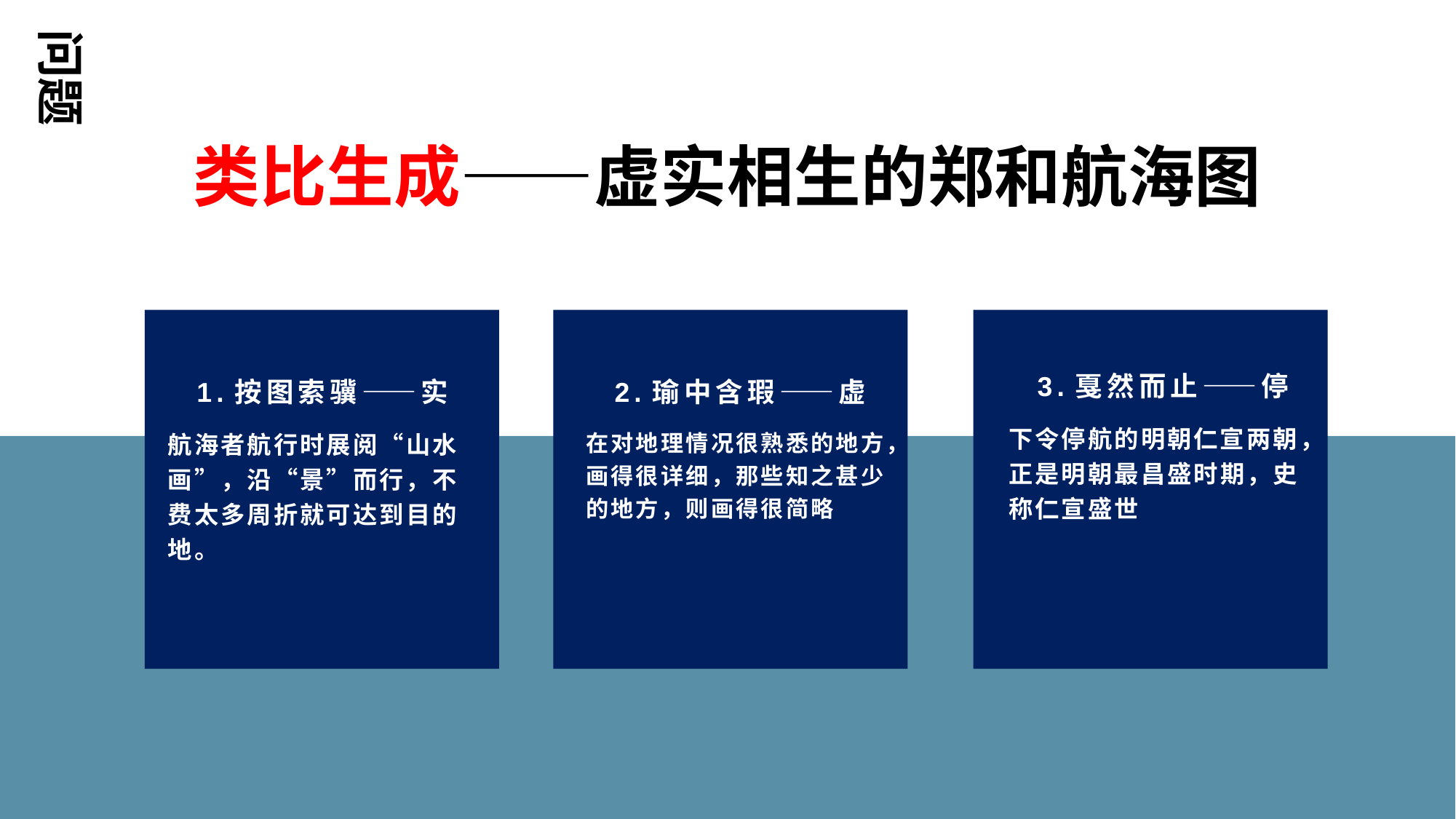

问题
类比生成——虚实相生的郑和航海图

3.戛然而止——停
1.按图索骥——实
2.瑜中含瑕——虚
下令停航的明朝仁宣两朝，正是明朝最昌盛时期，史称仁宣盛世
航海者航行时展阅“山水画”，沿“景”而行，不费太多周折就可达到目的地。
在对地理情况很熟悉的地方，画得很详细，那些知之甚少的地方，则画得很简略